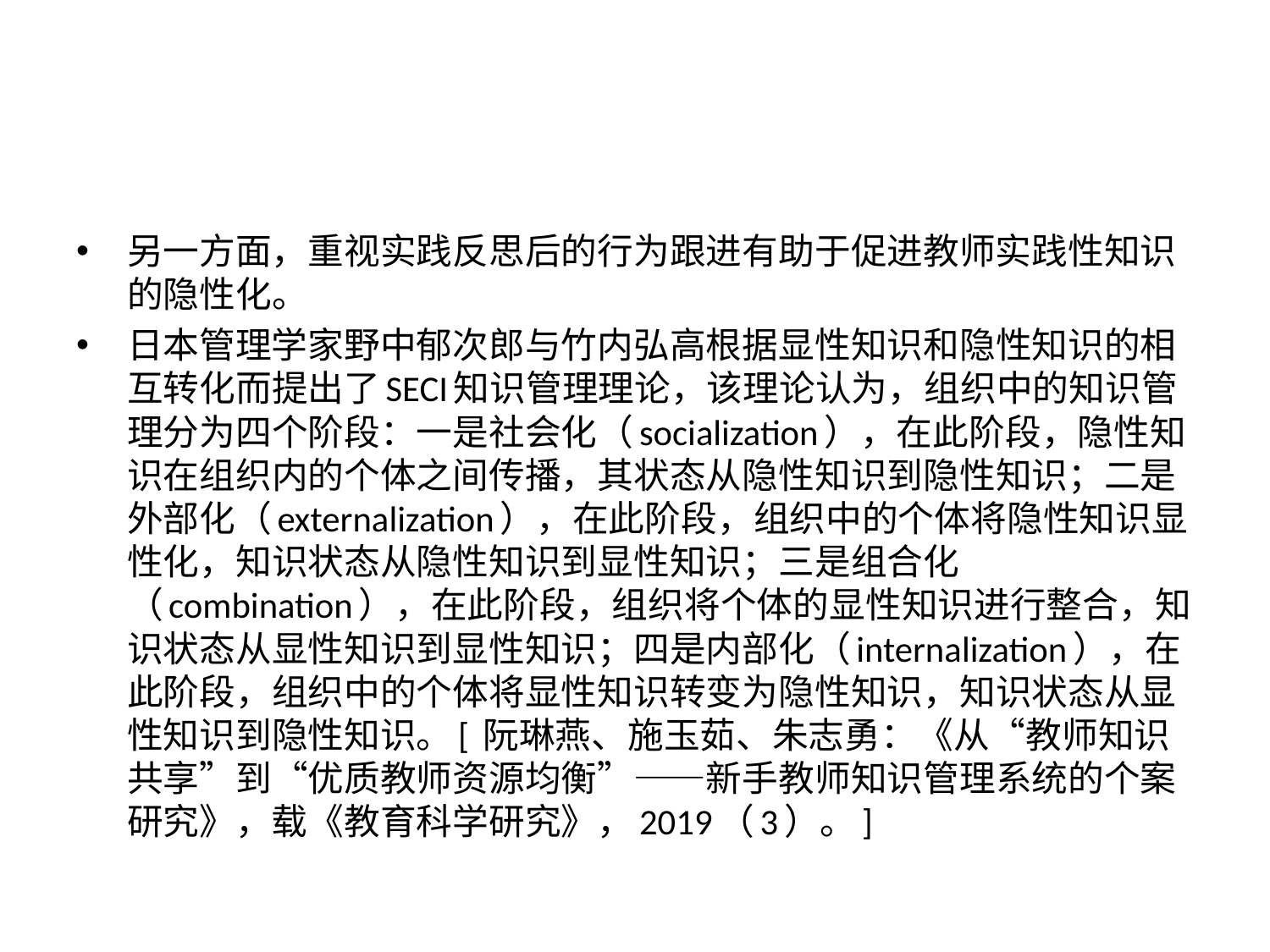

#
另一方面，重视实践反思后的行为跟进有助于促进教师实践性知识的隐性化。
日本管理学家野中郁次郎与竹内弘高根据显性知识和隐性知识的相互转化而提出了SECI知识管理理论，该理论认为，组织中的知识管理分为四个阶段：一是社会化（socialization），在此阶段，隐性知识在组织内的个体之间传播，其状态从隐性知识到隐性知识；二是外部化（externalization），在此阶段，组织中的个体将隐性知识显性化，知识状态从隐性知识到显性知识；三是组合化（combination），在此阶段，组织将个体的显性知识进行整合，知识状态从显性知识到显性知识；四是内部化（internalization），在此阶段，组织中的个体将显性知识转变为隐性知识，知识状态从显性知识到隐性知识。[ 阮琳燕、施玉茹、朱志勇：《从“教师知识共享”到“优质教师资源均衡”——新手教师知识管理系统的个案研究》，载《教育科学研究》，2019（3）。]